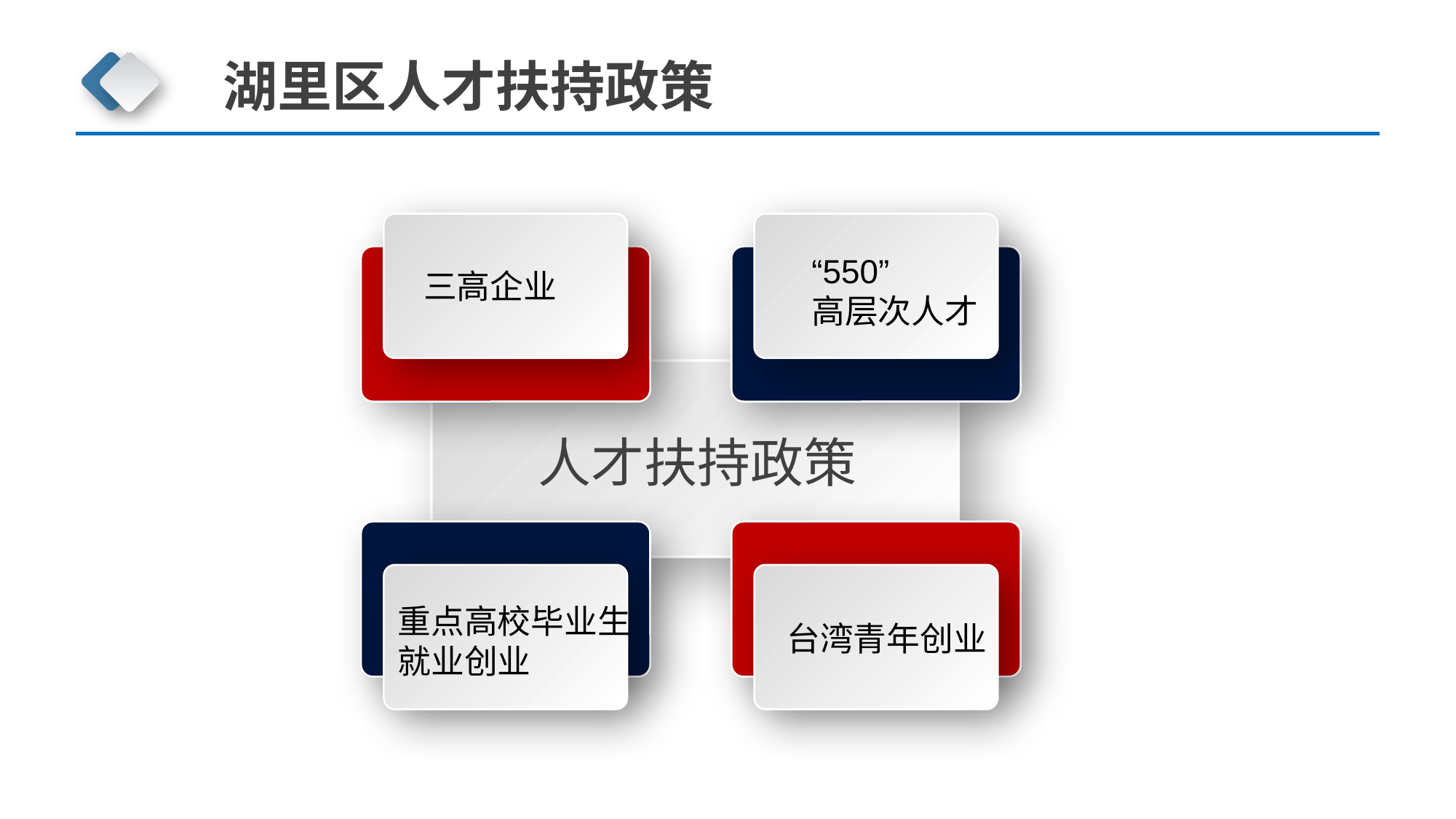

湖里区人才扶持政策

“550”
高层次人才

三高企业

人才扶持政策

重点高校毕业生
就业创业
台湾青年创业